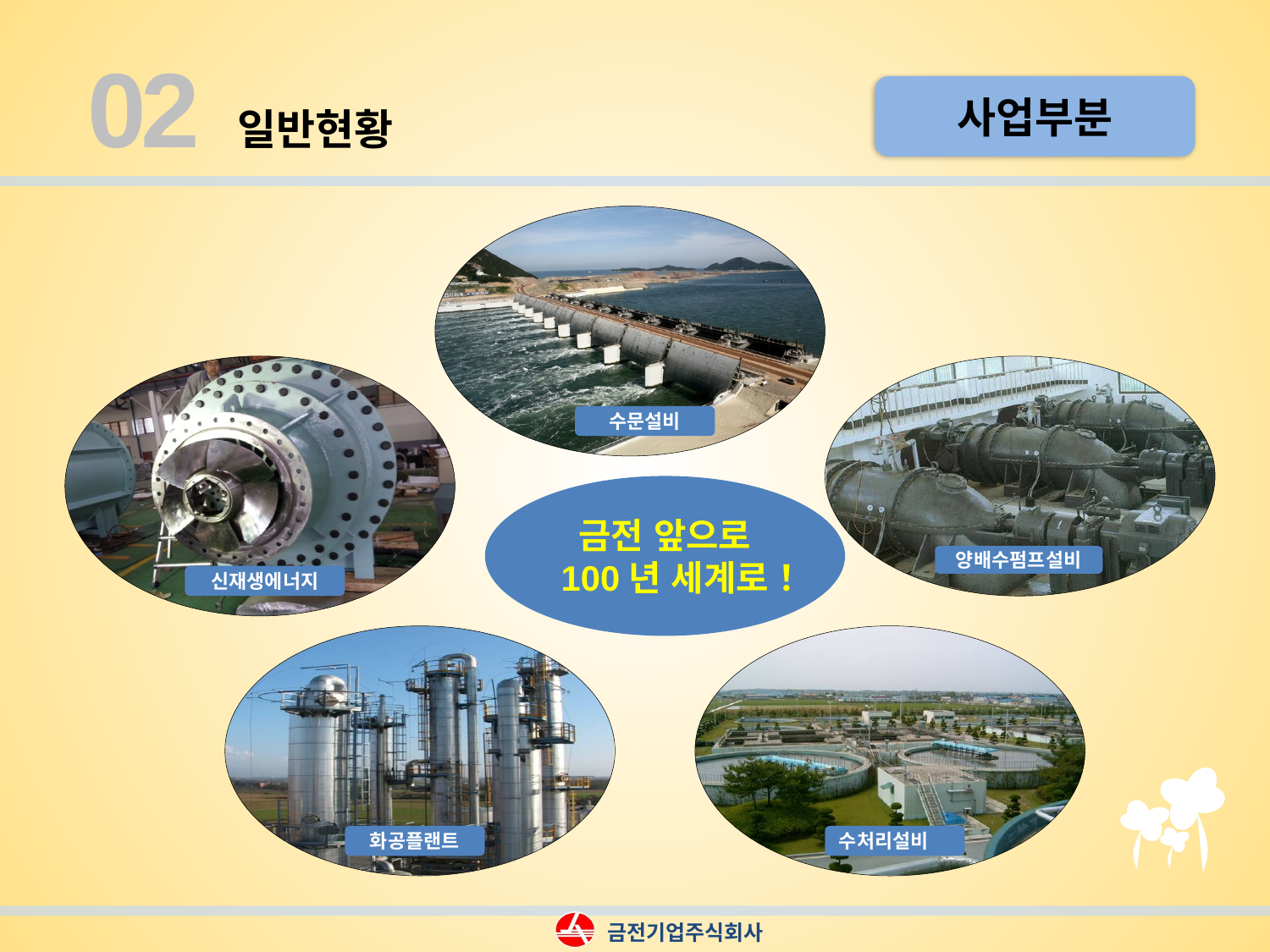

02

사업부분
일반현황

수문설비
금전 앞으로 100년 세계로！
양배수펌프설비
신재생에너지

화공플랜트
수처리설비

금전기업주식회사